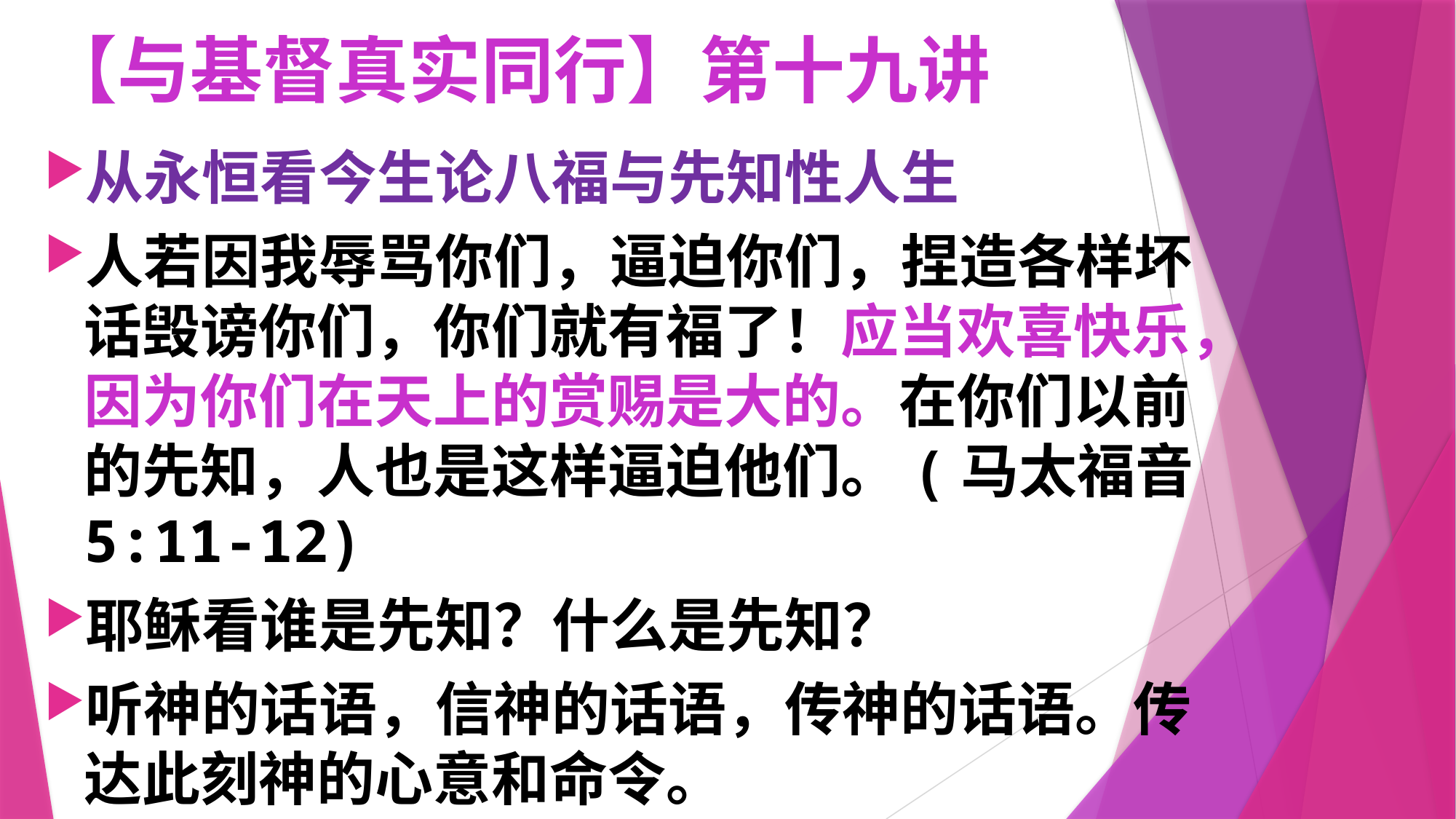

# 【与基督真实同行】第十九讲
从永恒看今生论八福与先知性人生
人若因我辱骂你们，逼迫你们，捏造各样坏话毁谤你们，你们就有福了！应当欢喜快乐，因为你们在天上的赏赐是大的。在你们以前的先知，人也是这样逼迫他们。(马太福音 5:11-12)
耶稣看谁是先知？什么是先知？
听神的话语，信神的话语，传神的话语。传达此刻神的心意和命令。